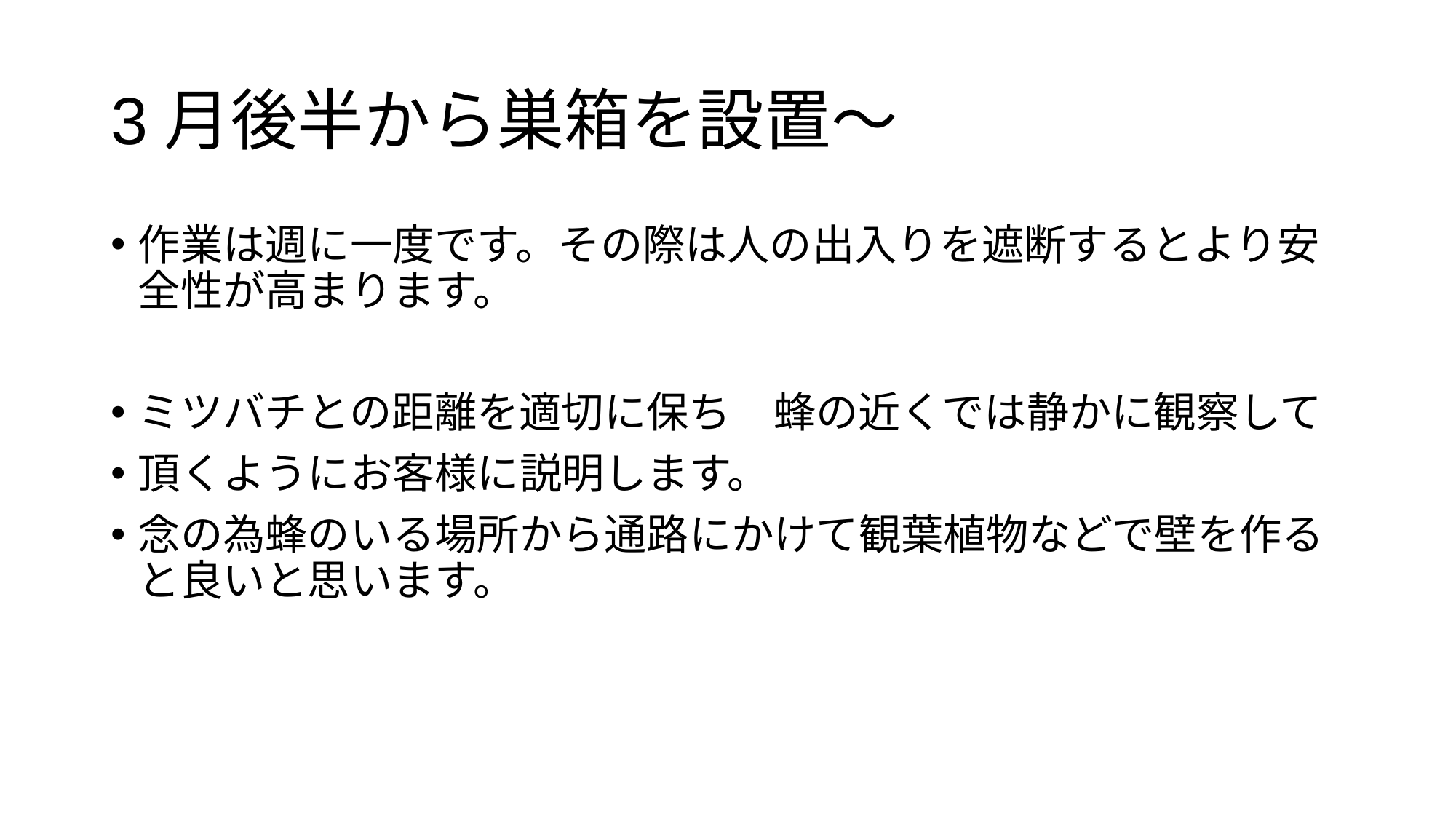

# 3月後半から巣箱を設置〜
作業は週に一度です。その際は人の出入りを遮断するとより安全性が高まります。

ミツバチとの距離を適切に保ち　蜂の近くでは静かに観察して
頂くようにお客様に説明します。
念の為蜂のいる場所から通路にかけて観葉植物などで壁を作ると良いと思います。